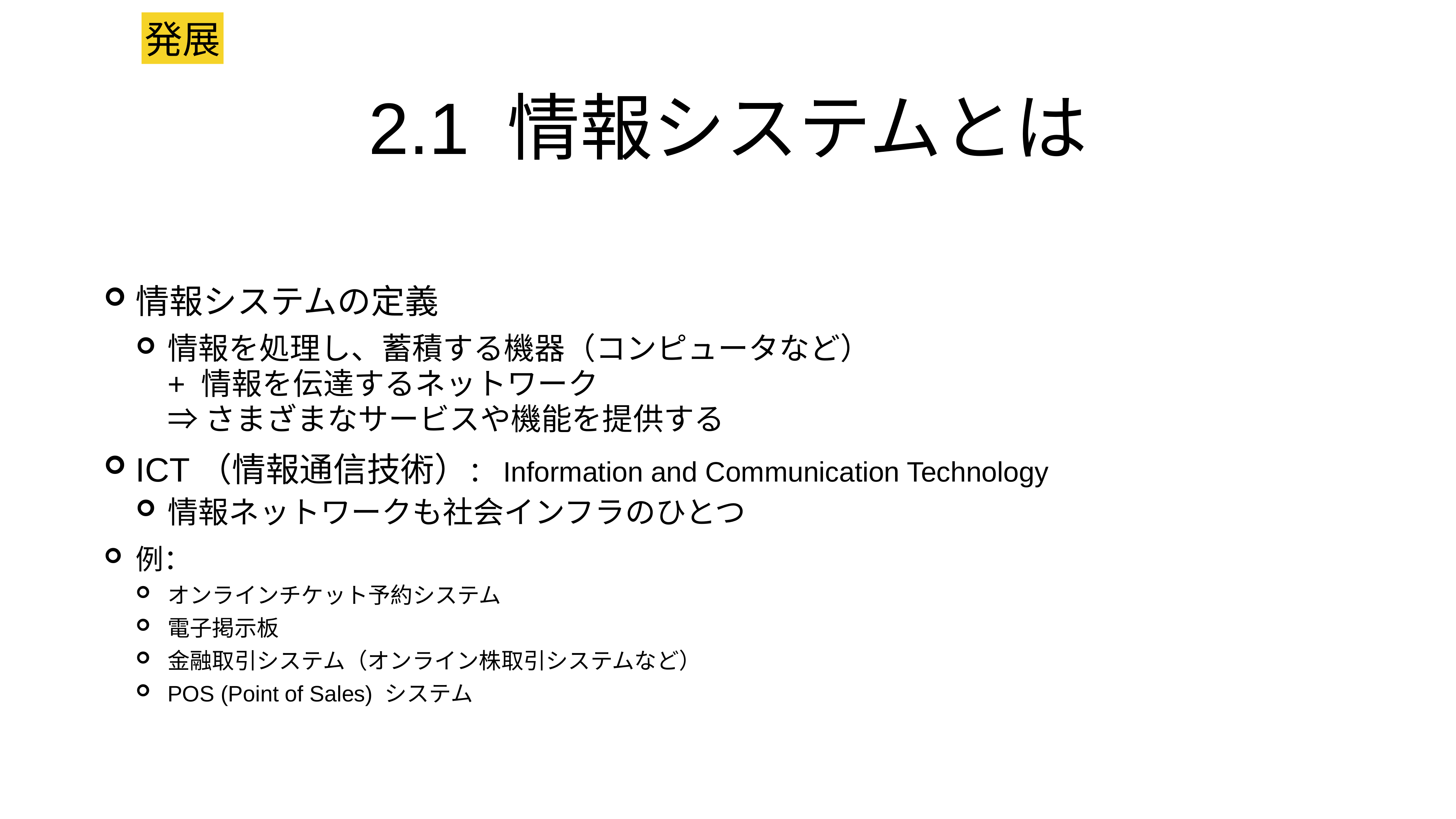

発展
# 2.1 情報システムとは

情報システムの定義
情報を処理し、蓄積する機器（コンピュータなど）
+ 情報を伝達するネットワーク
⇒ さまざまなサービスや機能を提供する
ICT（情報通信技術）：Information and Communication Technology
情報ネットワークも社会インフラのひとつ
例：
オンラインチケット予約システム
電子掲示板
金融取引システム（オンライン株取引システムなど）
POS (Point of Sales) システム